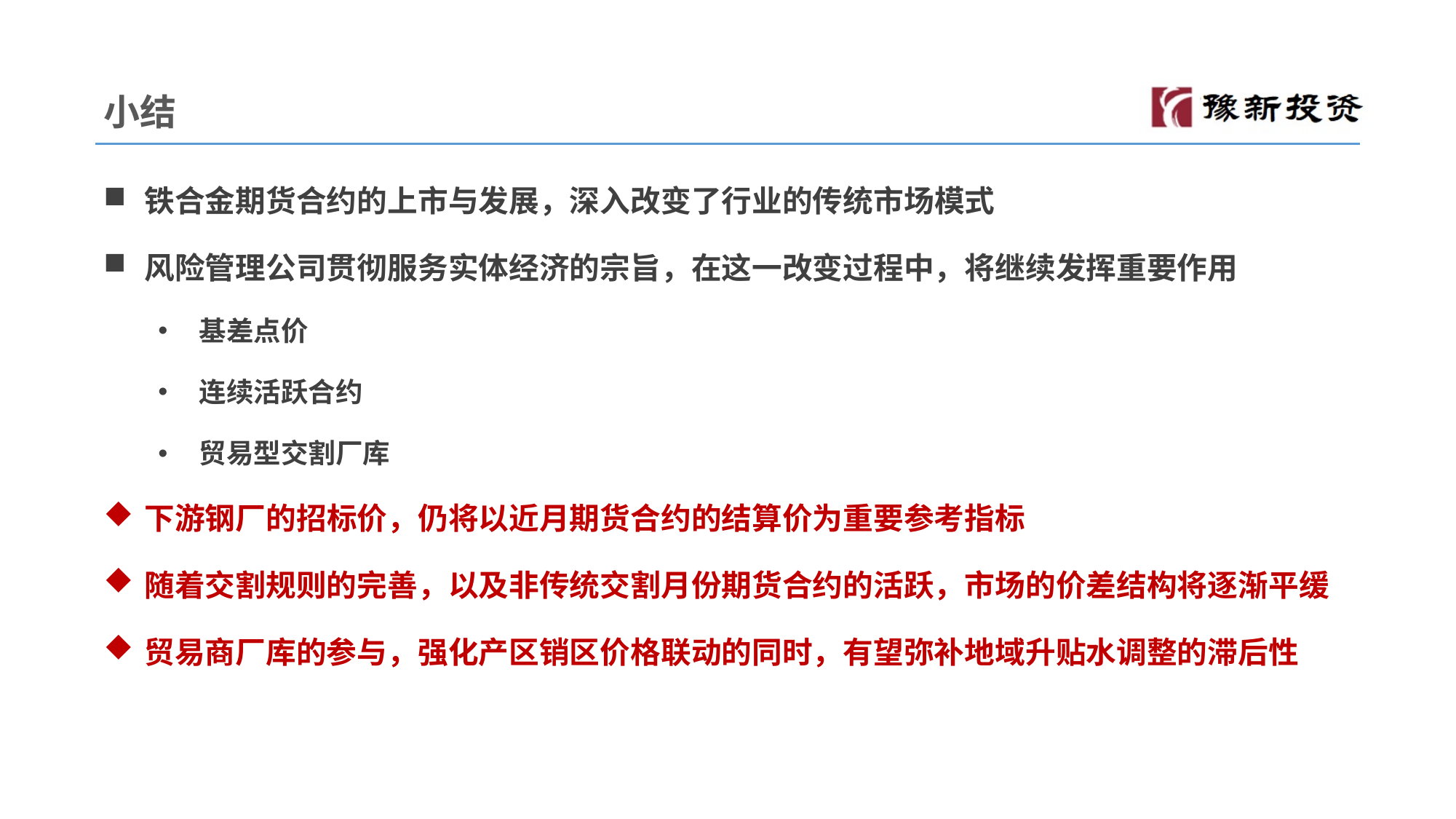

小结
铁合金期货合约的上市与发展，深入改变了行业的传统市场模式
风险管理公司贯彻服务实体经济的宗旨，在这一改变过程中，将继续发挥重要作用
基差点价
连续活跃合约
贸易型交割厂库
下游钢厂的招标价，仍将以近月期货合约的结算价为重要参考指标
随着交割规则的完善，以及非传统交割月份期货合约的活跃，市场的价差结构将逐渐平缓
贸易商厂库的参与，强化产区销区价格联动的同时，有望弥补地域升贴水调整的滞后性